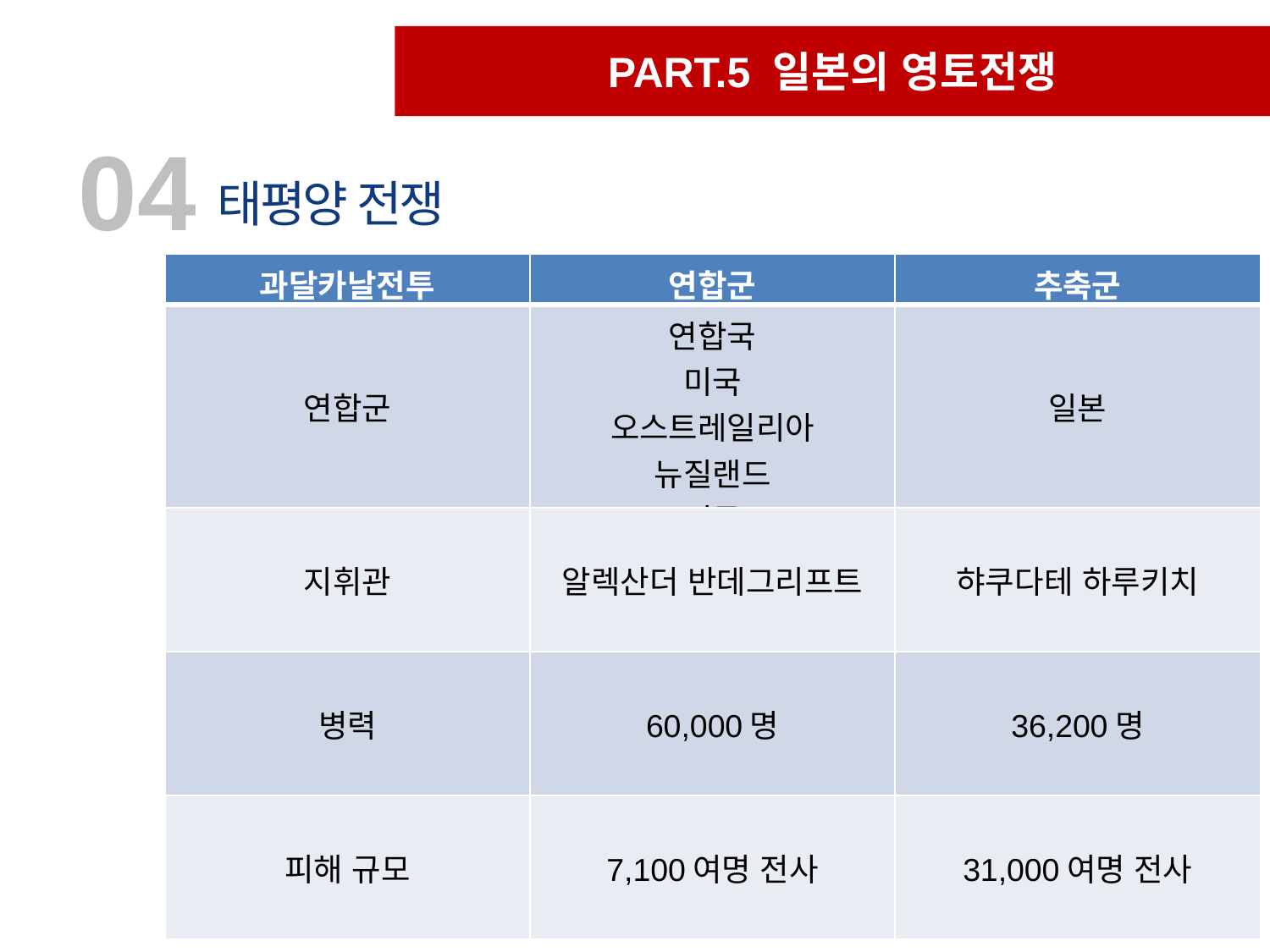

PART.5 일본의 영토전쟁
04
태평양 전쟁
| 과달카날전투 | 연합군 | 추축군 |
| --- | --- | --- |
| 연합군 | 연합국 미국 오스트레일리아 뉴질랜드 영국 | 일본 |
| 지휘관 | 알렉산더 반데그리프트 | 햐쿠다테 하루키치 |
| 병력 | 60,000명 | 36,200명 |
| 피해 규모 | 7,100여명 전사 | 31,000여명 전사 |